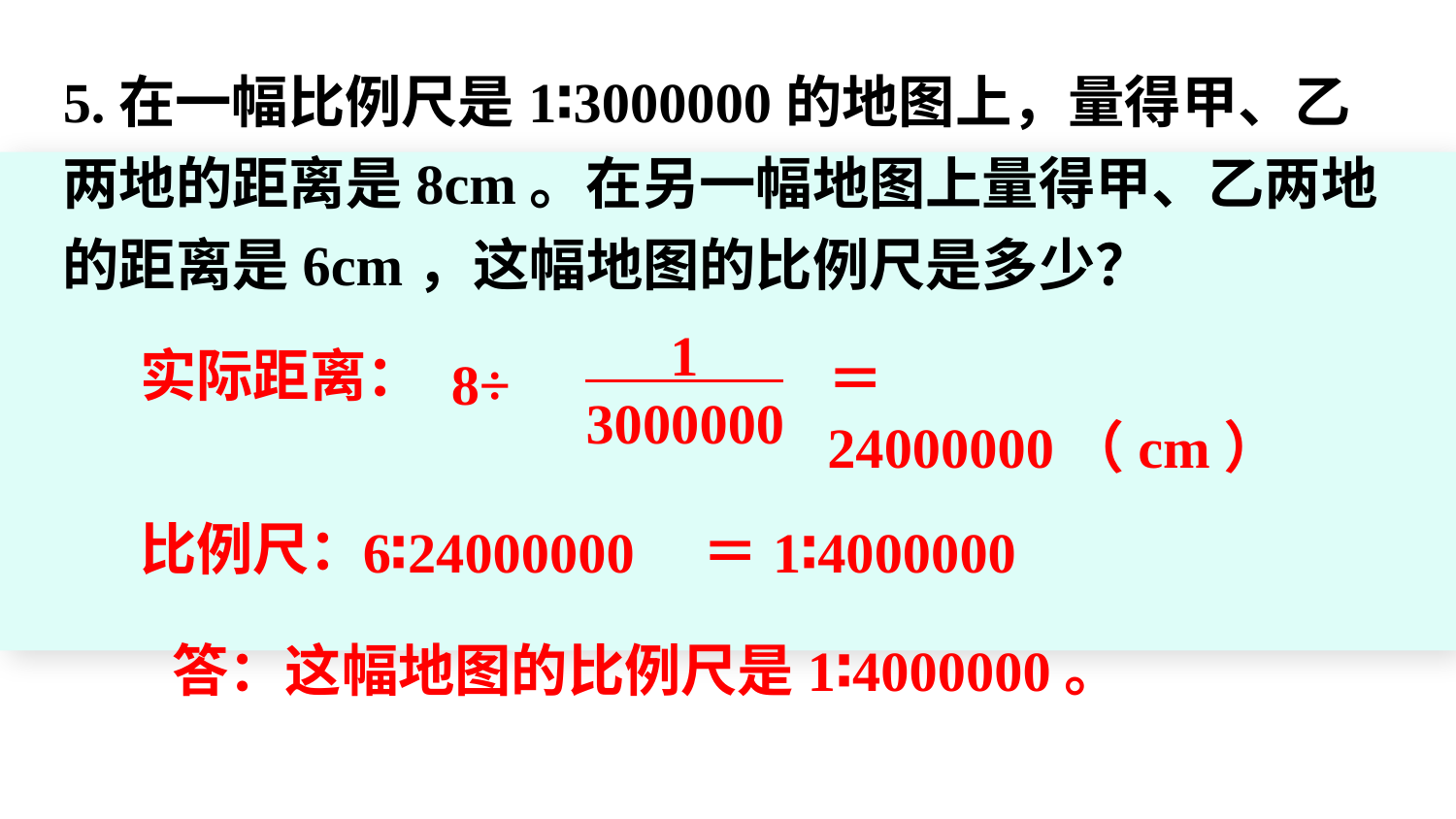

5.在一幅比例尺是1∶3000000的地图上，量得甲、乙两地的距离是8cm。在另一幅地图上量得甲、乙两地的距离是6cm，这幅地图的比例尺是多少？
      1
3000000
8÷
实际距离：
＝24000000（cm）
比例尺：
6∶24000000
＝1∶4000000
答：这幅地图的比例尺是1∶4000000。